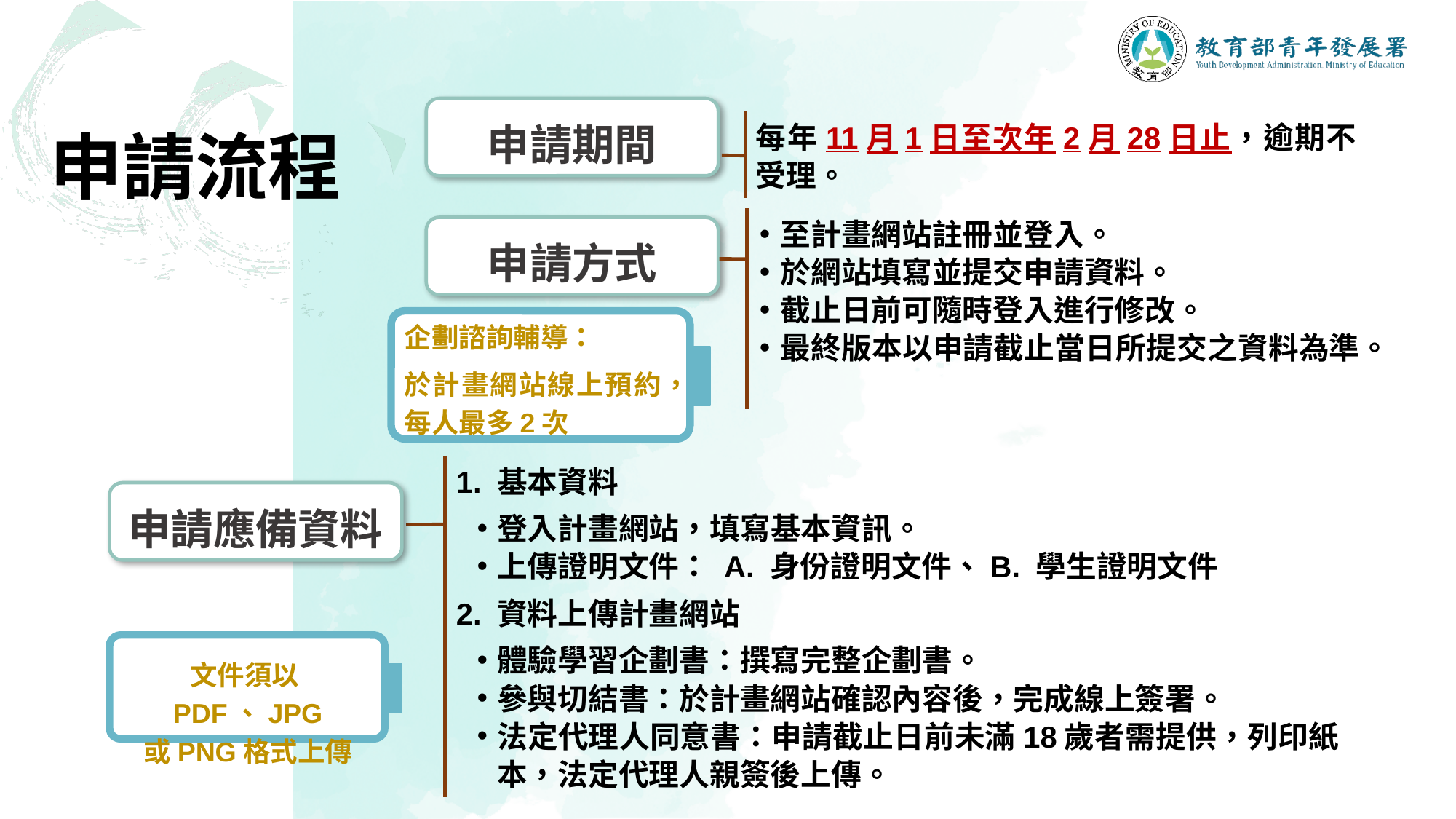

申請期間
申請流程
每年11月1日至次年2月28日止，逾期不受理。
至計畫網站註冊並登入。
於網站填寫並提交申請資料。
截止日前可隨時登入進行修改。
最終版本以申請截止當日所提交之資料為準。
申請方式

企劃諮詢輔導：
於計畫網站線上預約，每人最多2次
1. 基本資料
登入計畫網站，填寫基本資訊。
上傳證明文件： A. 身份證明文件、B. 學生證明文件
2. 資料上傳計畫網站
體驗學習企劃書：撰寫完整企劃書。
參與切結書：於計畫網站確認內容後，完成線上簽署。
法定代理人同意書：申請截止日前未滿18歲者需提供，列印紙本，法定代理人親簽後上傳。
申請應備資料

文件須以PDF、JPG
或PNG格式上傳